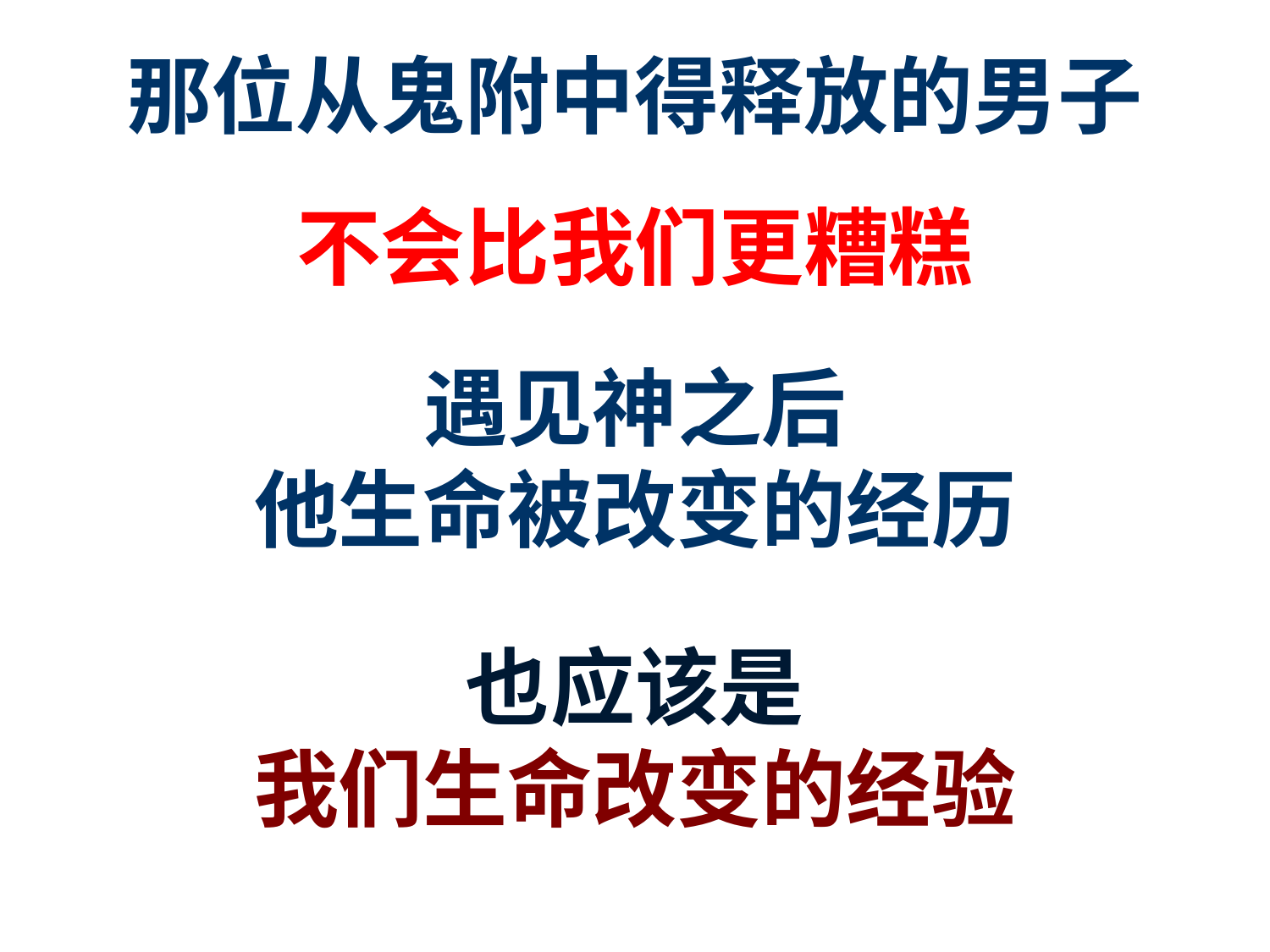

那位从鬼附中得释放的男子

不会比我们更糟糕

遇见神之后
他生命被改变的经历

也应该是
我们生命改变的经验
20